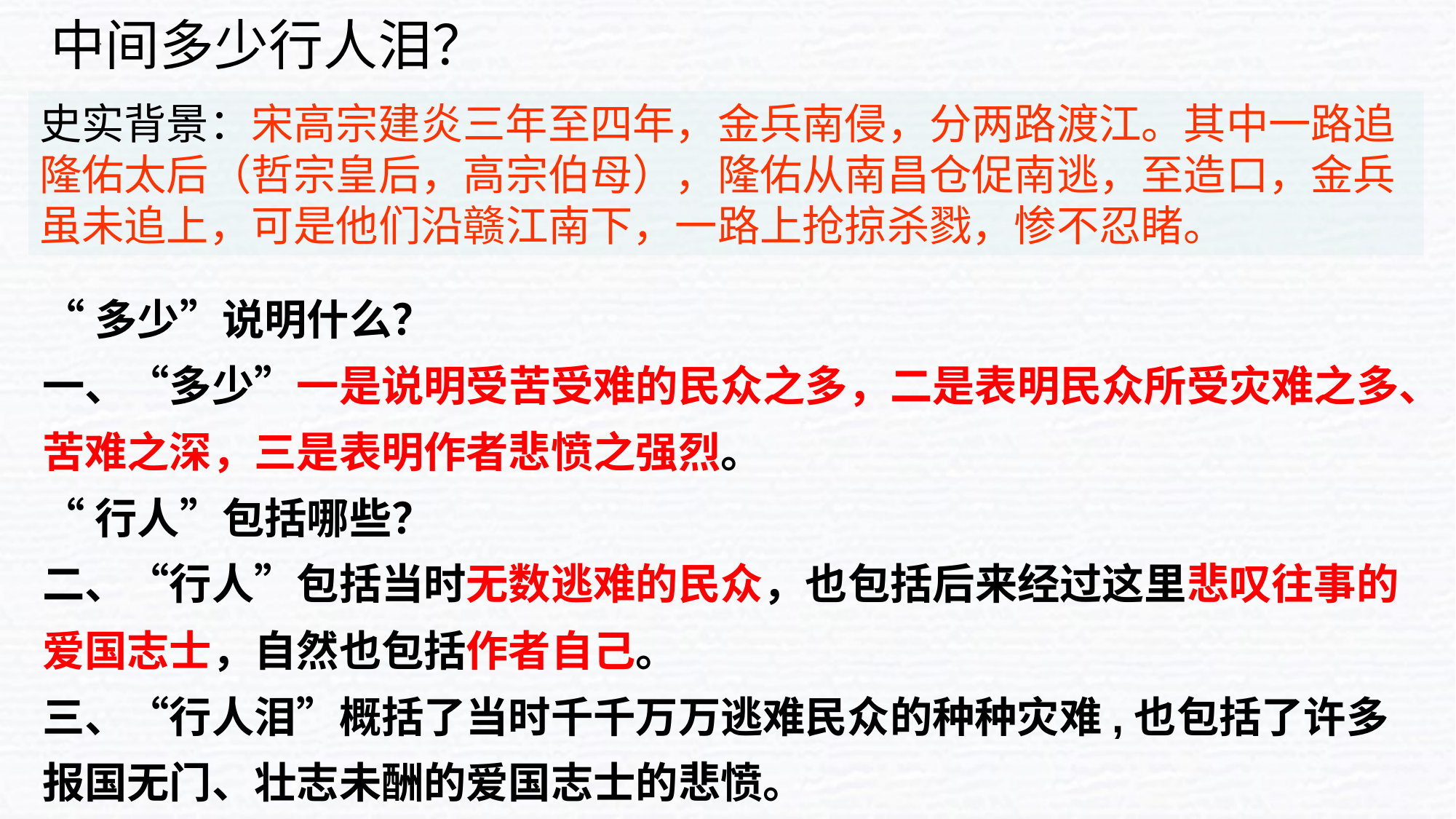

中间多少行人泪？
史实背景：宋高宗建炎三年至四年，金兵南侵，分两路渡江。其中一路追隆佑太后（哲宗皇后，高宗伯母），隆佑从南昌仓促南逃，至造口，金兵虽未追上，可是他们沿赣江南下，一路上抢掠杀戮，惨不忍睹。
“多少”说明什么？
一、“多少”一是说明受苦受难的民众之多，二是表明民众所受灾难之多、苦难之深，三是表明作者悲愤之强烈。
“行人”包括哪些？
二、“行人”包括当时无数逃难的民众，也包括后来经过这里悲叹往事的爱国志士，自然也包括作者自己。
三、“行人泪”概括了当时千千万万逃难民众的种种灾难,也包括了许多报国无门、壮志未酬的爱国志士的悲愤。